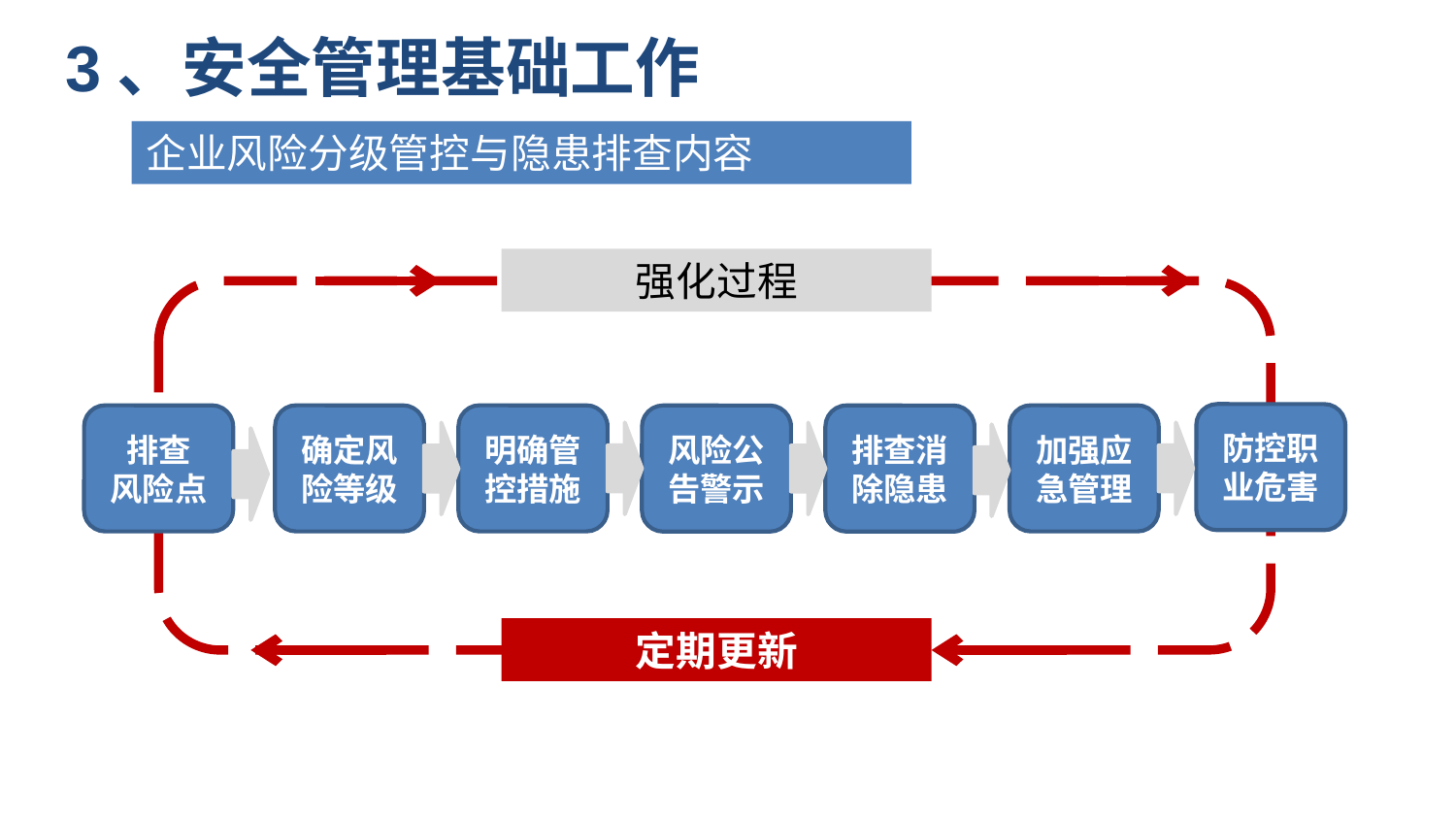

3、安全管理基础工作
企业风险分级管控与隐患排查内容
强化过程

防控职业危害
排查
风险点
确定风险等级
明确管控措施
加强应急管理
风险公告警示
排查消除隐患

定期更新